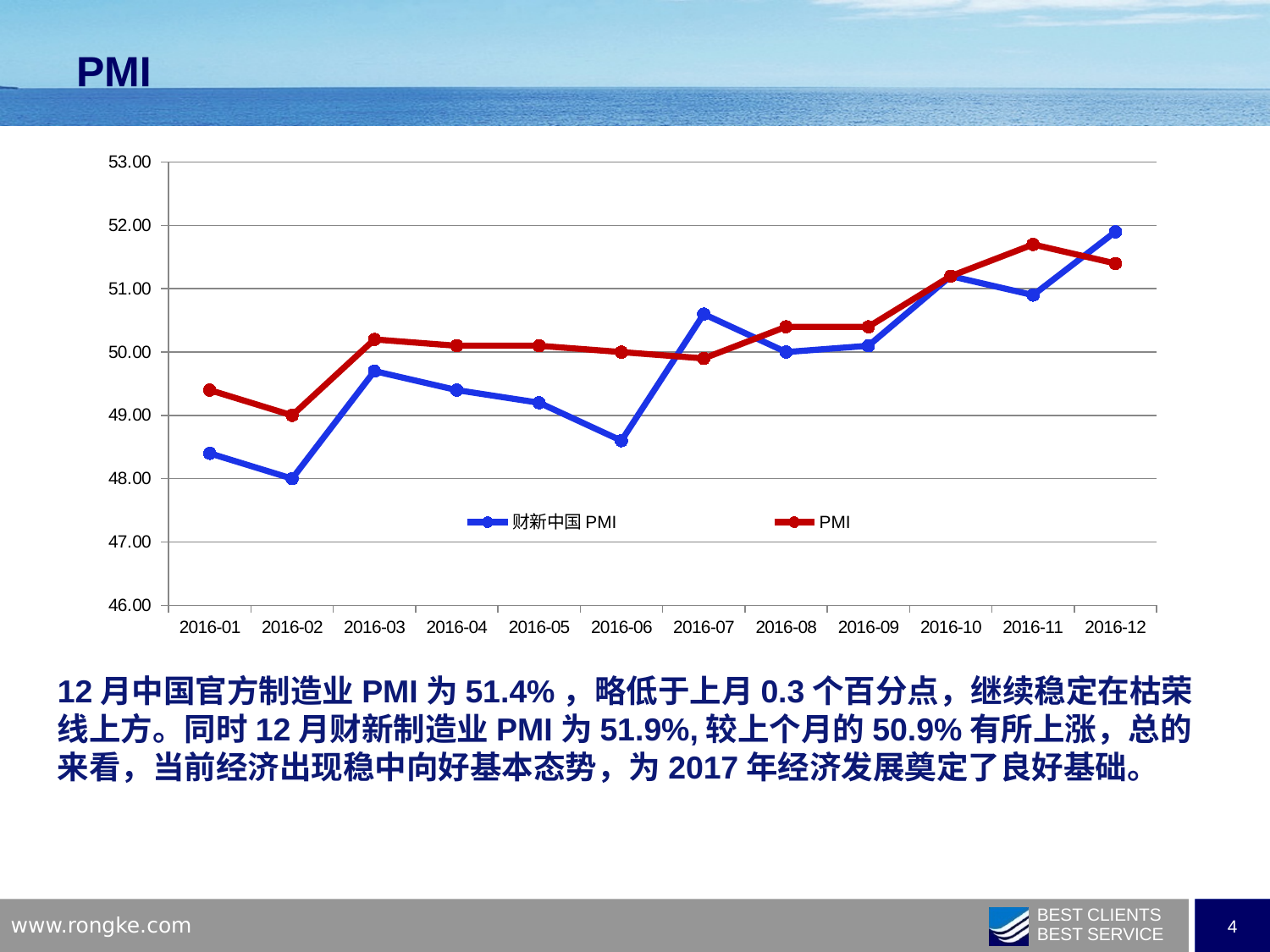

# PMI

### Chart

| Category | 财新中国PMI | PMI |
|---|---|---|
| 42400 | 48.4 | 49.4 |
| 42429 | 48.0 | 49.0 |
| 42460 | 49.7 | 50.2 |
| 42490 | 49.4 | 50.1 |
| 42521 | 49.2 | 50.1 |
| 42551 | 48.6 | 50.0 |
| 42582 | 50.6 | 49.9 |
| 42613 | 50.0 | 50.4 |
| 42643 | 50.1 | 50.4 |
| 42674 | 51.2 | 51.2 |
| 42704 | 50.9 | 51.7 |
| 42735 | 51.9 | 51.4 |
12月中国官方制造业PMI为51.4%，略低于上月0.3个百分点，继续稳定在枯荣线上方。同时12月财新制造业PMI为51.9%,较上个月的50.9%有所上涨，总的来看，当前经济出现稳中向好基本态势，为2017年经济发展奠定了良好基础。